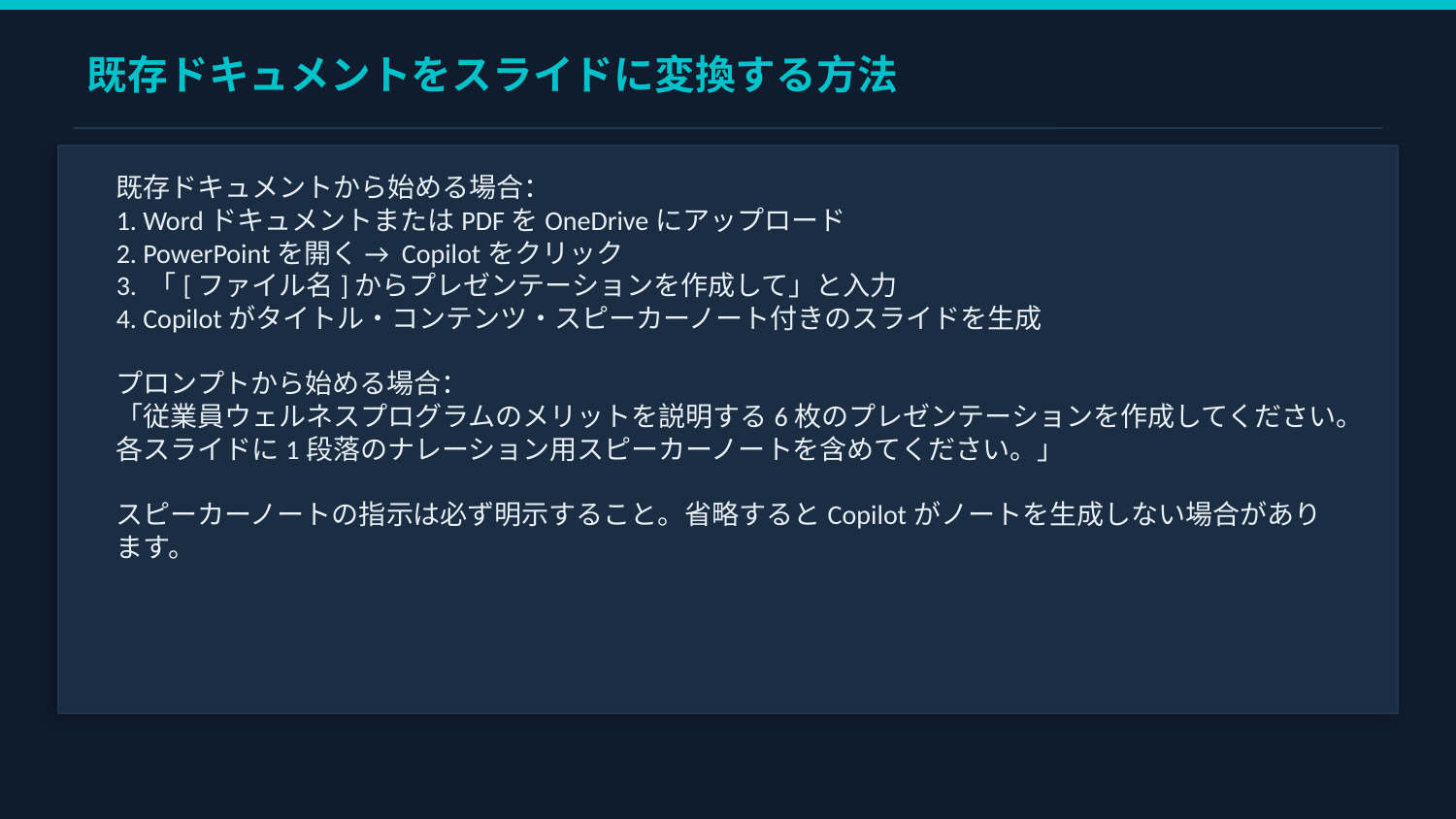

既存ドキュメントをスライドに変換する方法

既存ドキュメントから始める場合：
1. WordドキュメントまたはPDFをOneDriveにアップロード
2. PowerPointを開く → Copilotをクリック
3. 「[ファイル名]からプレゼンテーションを作成して」と入力
4. Copilotがタイトル・コンテンツ・スピーカーノート付きのスライドを生成

プロンプトから始める場合：
「従業員ウェルネスプログラムのメリットを説明する6枚のプレゼンテーションを作成してください。各スライドに1段落のナレーション用スピーカーノートを含めてください。」

スピーカーノートの指示は必ず明示すること。省略するとCopilotがノートを生成しない場合があります。